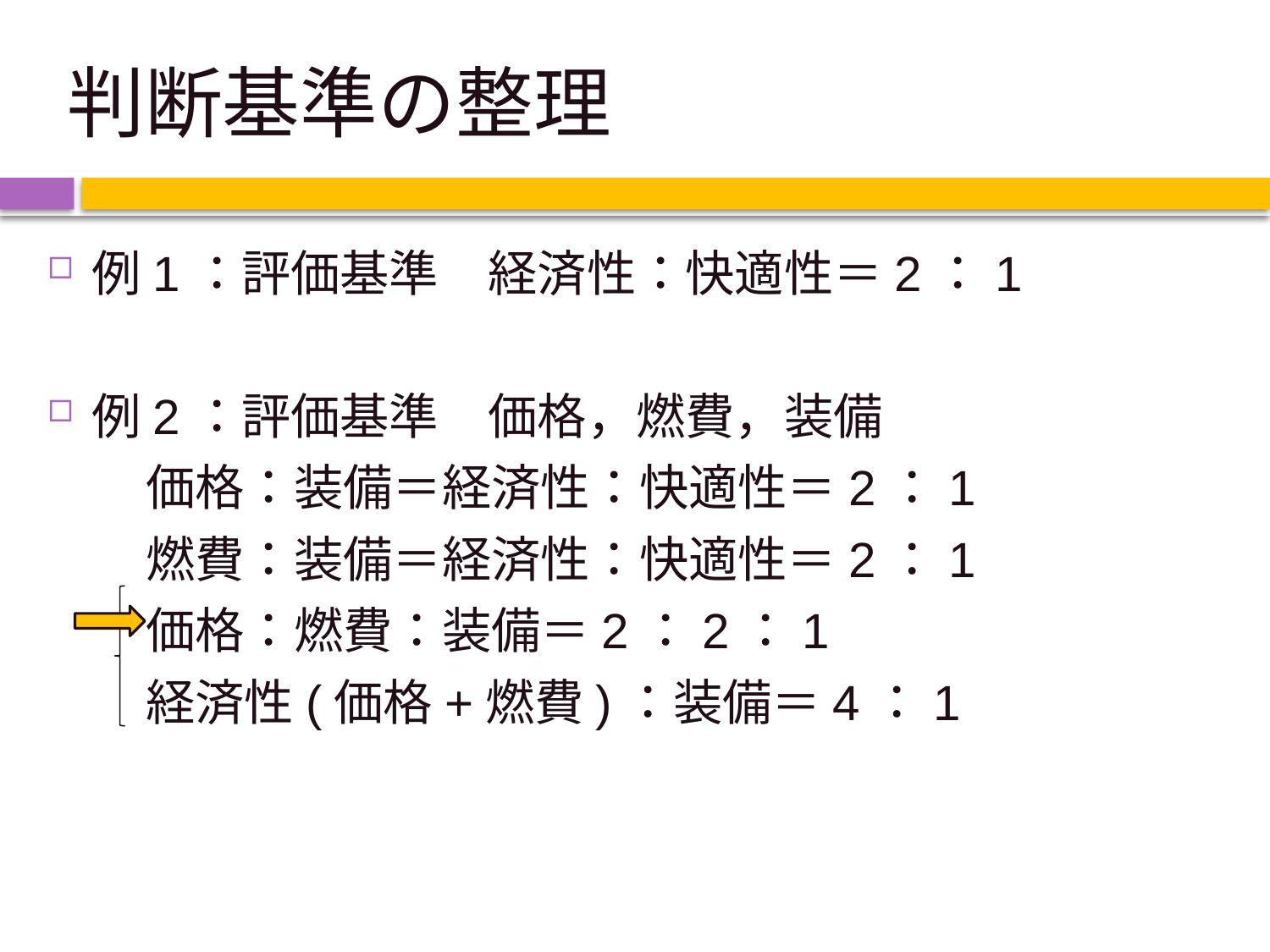

# 判断基準の整理
例1：評価基準　経済性：快適性＝2：1

例2：評価基準　価格，燃費，装備
　　価格：装備＝経済性：快適性＝2：1
　　燃費：装備＝経済性：快適性＝2：1
　　価格：燃費：装備＝2：2：1
　　経済性(価格+燃費)：装備＝4：1